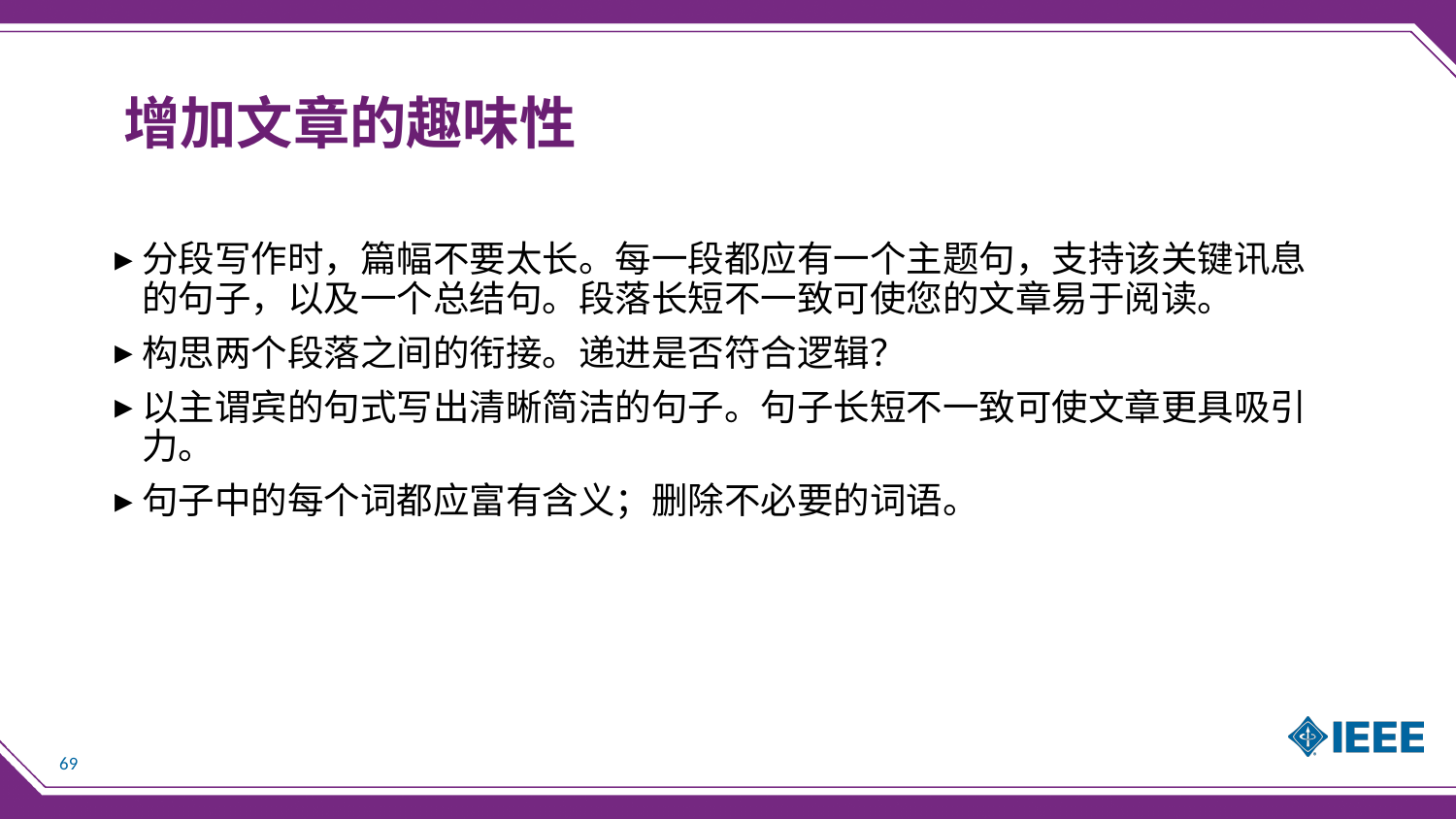

# 增加文章的趣味性
分段写作时，篇幅不要太长。每一段都应有一个主题句，支持该关键讯息的句子，以及一个总结句。段落长短不一致可使您的文章易于阅读。
构思两个段落之间的衔接。递进是否符合逻辑？
以主谓宾的句式写出清晰简洁的句子。句子长短不一致可使文章更具吸引力。
句子中的每个词都应富有含义；删除不必要的词语。

69